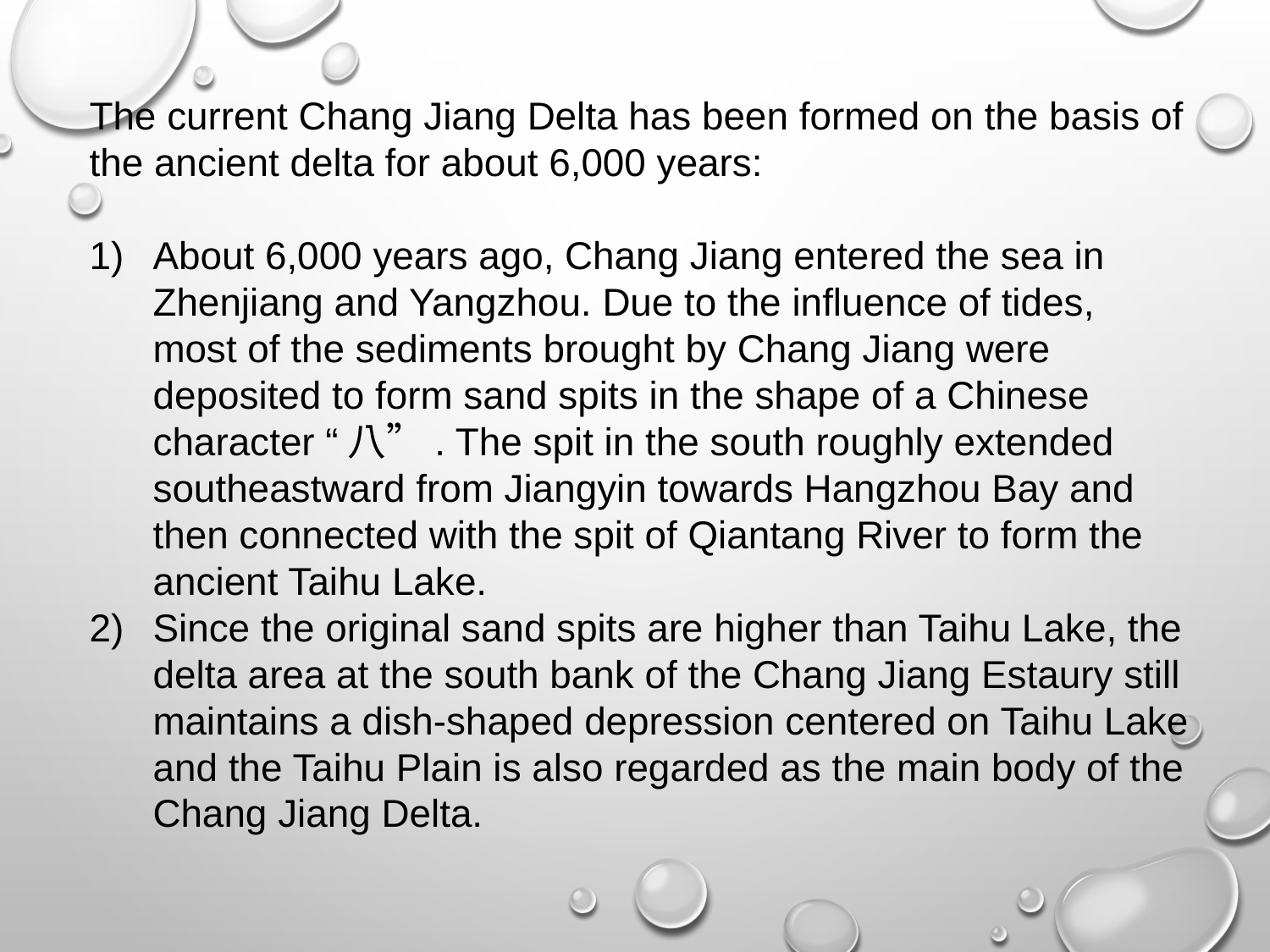

The current Chang Jiang Delta has been formed on the basis of the ancient delta for about 6,000 years:

About 6,000 years ago, Chang Jiang entered the sea in Zhenjiang and Yangzhou. Due to the influence of tides, most of the sediments brought by Chang Jiang were deposited to form sand spits in the shape of a Chinese character “八”. The spit in the south roughly extended southeastward from Jiangyin towards Hangzhou Bay and then connected with the spit of Qiantang River to form the ancient Taihu Lake.
Since the original sand spits are higher than Taihu Lake, the delta area at the south bank of the Chang Jiang Estaury still maintains a dish-shaped depression centered on Taihu Lake and the Taihu Plain is also regarded as the main body of the Chang Jiang Delta.